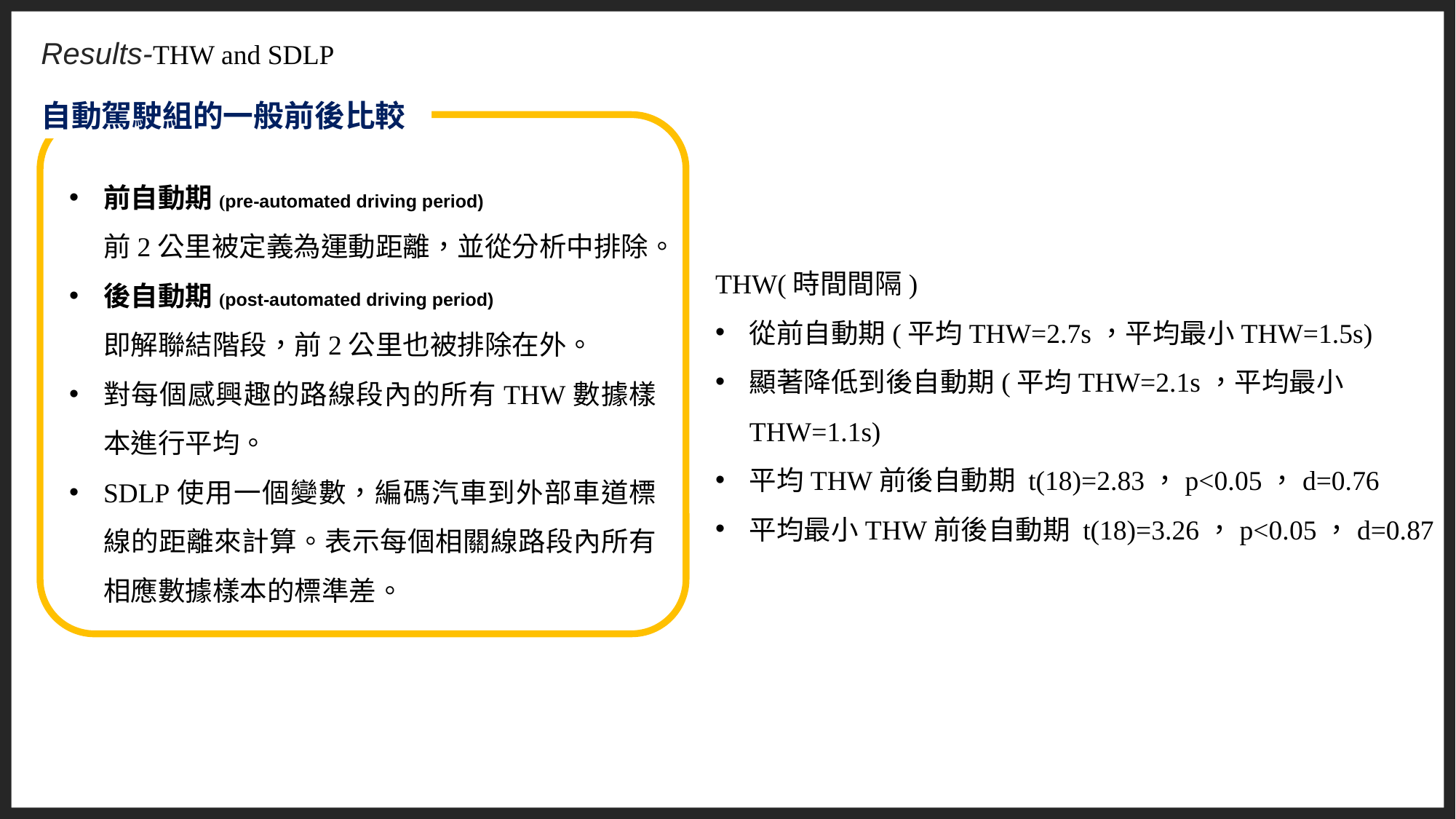

Results-THW and SDLP
自動駕駛組的一般前後比較

前自動期(pre-automated driving period)
前2公里被定義為運動距離，並從分析中排除。
後自動期(post-automated driving period)
即解聯結階段，前2公里也被排除在外。
對每個感興趣的路線段內的所有THW數據樣本進行平均。
SDLP使用一個變數，編碼汽車到外部車道標線的距離來計算。表示每個相關線路段內所有相應數據樣本的標準差。
THW(時間間隔)
從前自動期(平均THW=2.7s，平均最小THW=1.5s)
顯著降低到後自動期(平均THW=2.1s，平均最小THW=1.1s)
平均THW前後自動期 t(18)=2.83，p<0.05，d=0.76
平均最小THW前後自動期 t(18)=3.26，p<0.05，d=0.87